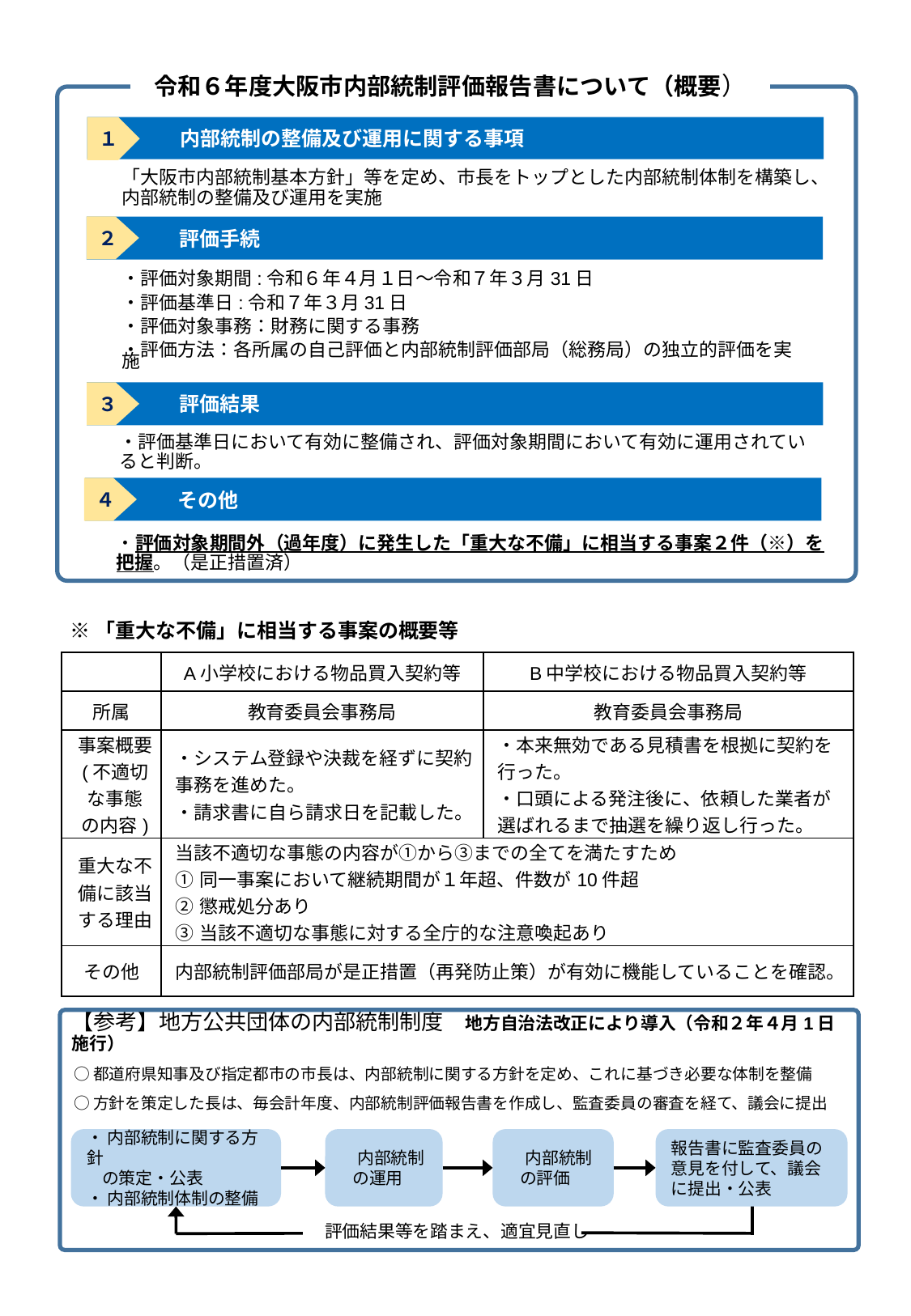

# 令和６年度大阪市内部統制評価報告書について（概要）

　　　　内部統制の整備及び運用に関する事項
１
「大阪市内部統制基本方針」等を定め、市長をトップとした内部統制体制を構築し、内部統制の整備及び運用を実施
２
　　　　評価手続
・評価対象期間:令和６年４月１日～令和７年３月31日
・評価基準日:令和７年３月31日
・評価対象事務：財務に関する事務
・評価方法：各所属の自己評価と内部統制評価部局（総務局）の独立的評価を実施
　　　　評価結果
３
・評価基準日において有効に整備され、評価対象期間において有効に運用されていると判断。
４
　　　　その他
・評価対象期間外（過年度）に発生した「重大な不備」に相当する事案２件（※）を把握。（是正措置済）
※「重大な不備」に相当する事案の概要等
|  | A小学校における物品買入契約等 | B中学校における物品買入契約等 |
| --- | --- | --- |
| 所属 | 教育委員会事務局 | 教育委員会事務局 |
| 事案概要 (不適切 な事態 の内容) | ・システム登録や決裁を経ずに契約事務を進めた。 ・請求書に自ら請求日を記載した。 | ・本来無効である見積書を根拠に契約を行った。 ・口頭による発注後に、依頼した業者が選ばれるまで抽選を繰り返し行った。 |
| 重大な不備に該当する理由 | 当該不適切な事態の内容が①から③までの全てを満たすため ①同一事案において継続期間が１年超、件数が10件超 ②懲戒処分あり ③当該不適切な事態に対する全庁的な注意喚起あり |  |
| その他 | 内部統制評価部局が是正措置（再発防止策）が有効に機能していることを確認。 |  |
【参考】地方公共団体の内部統制制度　地方自治法改正により導入（令和２年４月1日施行）

○都道府県知事及び指定都市の市長は、内部統制に関する方針を定め、これに基づき必要な体制を整備
○方針を策定した長は、毎会計年度、内部統制評価報告書を作成し、監査委員の審査を経て、議会に提出
　内部統制
  の運用
・ 内部統制に関する方針
   の策定・公表
・ 内部統制体制の整備
　内部統制
  の評価
報告書に監査委員の意見を付して、議会に提出・公表
評価結果等を踏まえ、適宜見直し